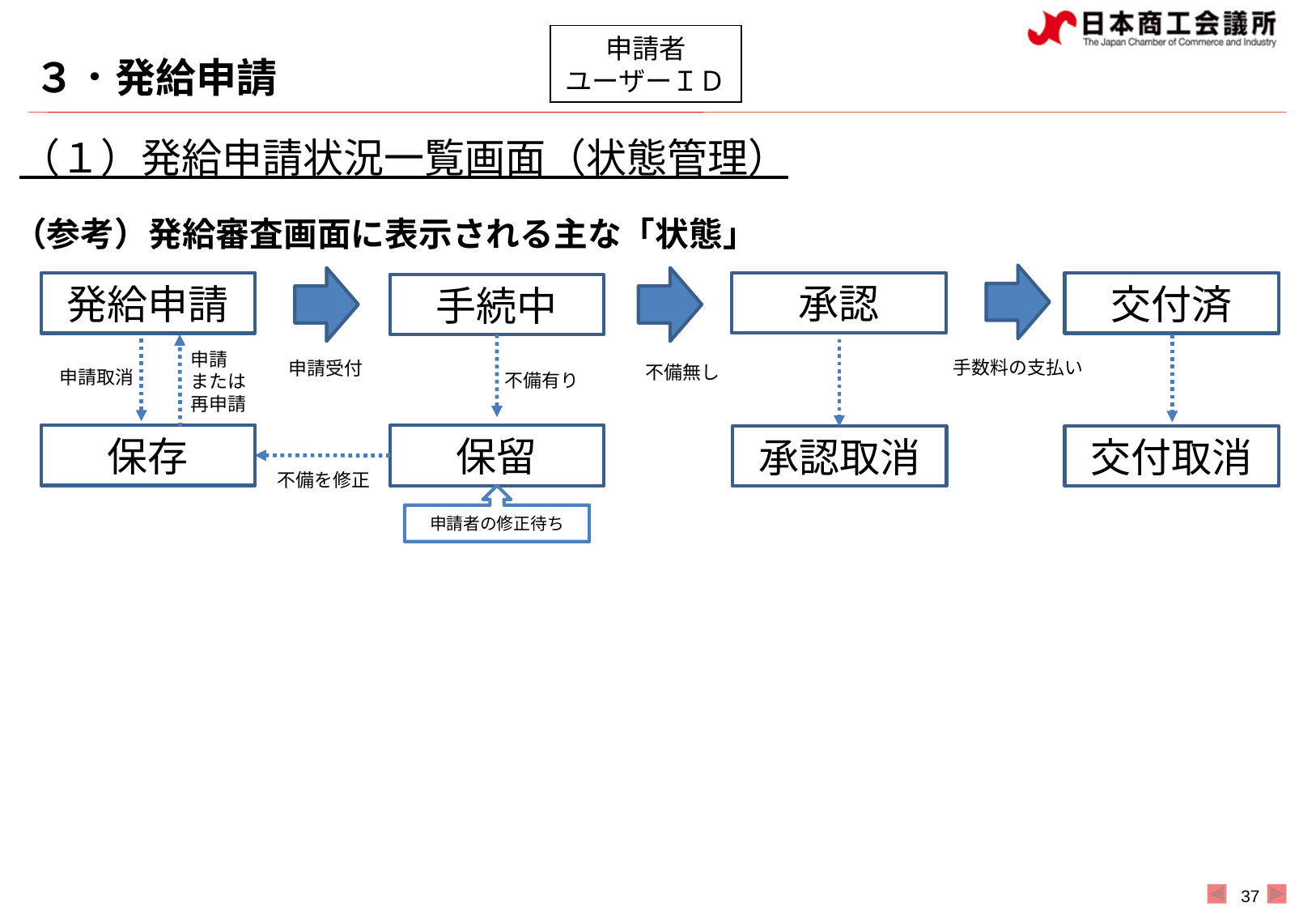

申請者
ユーザーＩＤ
# ３．発給申請
（１）発給申請状況一覧画面（状態管理）
（参考）発給審査画面に表示される主な「状態」

承認
発給申請
交付済
手続中
申請
または
再申請
手数料の支払い
申請受付
不備無し
申請取消
不備有り
保存
保留
承認取消
交付取消
不備を修正
申請者の修正待ち
37